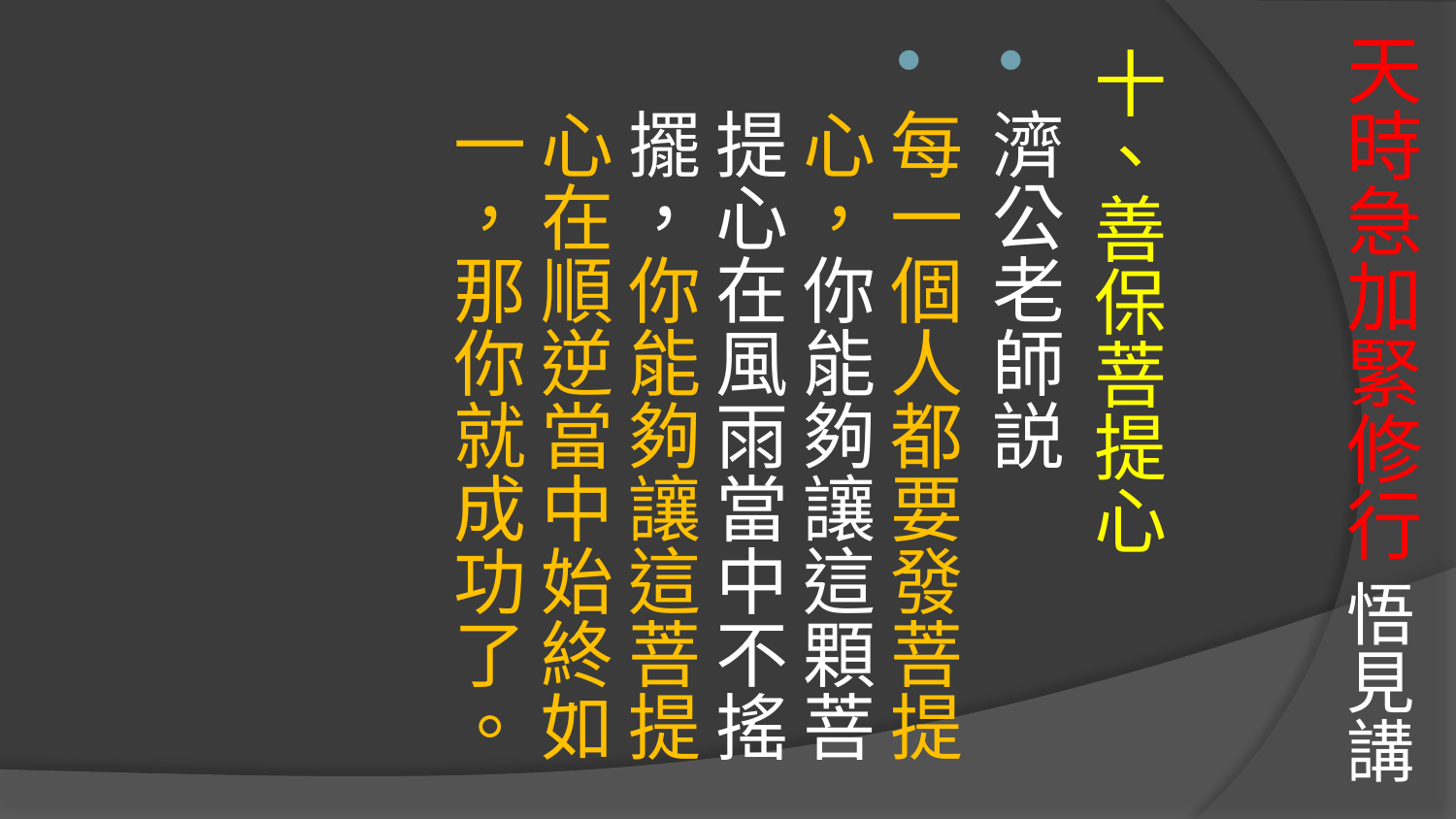

# 天時急加緊修行 悟見講
十、善保菩提心
濟公老師説
每一個人都要發菩提心，你能夠讓這顆菩提心在風雨當中不搖擺，你能夠讓這菩提心在順逆當中始終如一，那你就成功了。